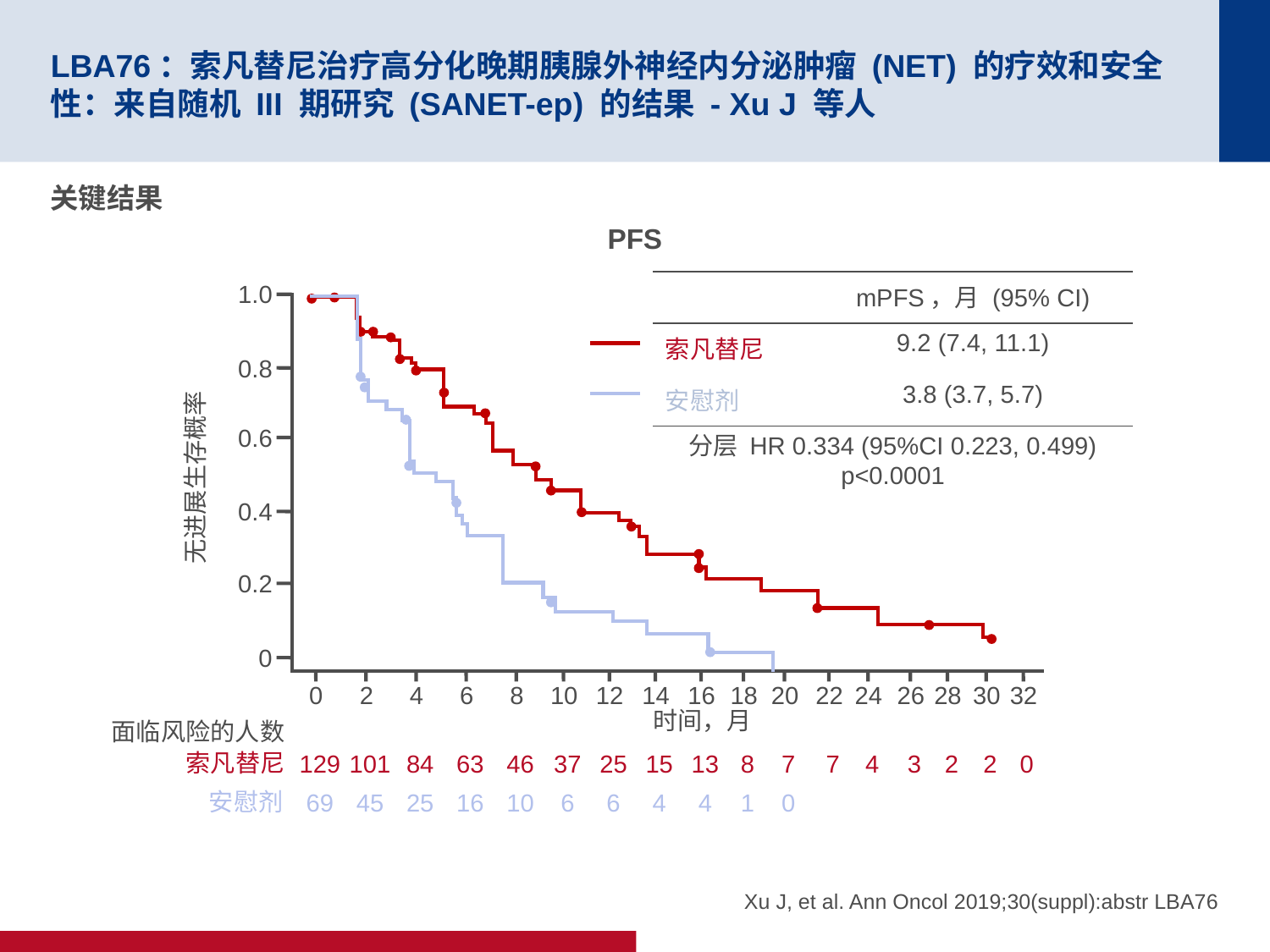

# LBA76：索凡替尼治疗高分化晚期胰腺外神经内分泌肿瘤 (NET) 的疗效和安全性：来自随机 III 期研究 (SANET-ep) 的结果 - Xu J 等人
关键结果
PFS
|  | mPFS，月 (95% CI) |
| --- | --- |
| 索凡替尼 | 9.2 (7.4, 11.1) |
| 安慰剂 | 3.8 (3.7, 5.7) |
1.0

2
4
6
8
10
12
14
16
18
20
时间，月

0.8

0.6
分层 HR 0.334 (95%CI 0.223, 0.499)
p<0.0001

无进展生存概率
0.4

0.2

0

0
22
24
26
28
30
32
面临风险的人数
索凡替尼
129
101
84
63
46
37
25
15
13
8
7
7
4
3
2
2

0
安慰剂
69
45
25
16
10
6
6
4
4
1
0
Xu J, et al. Ann Oncol 2019;30(suppl):abstr LBA76